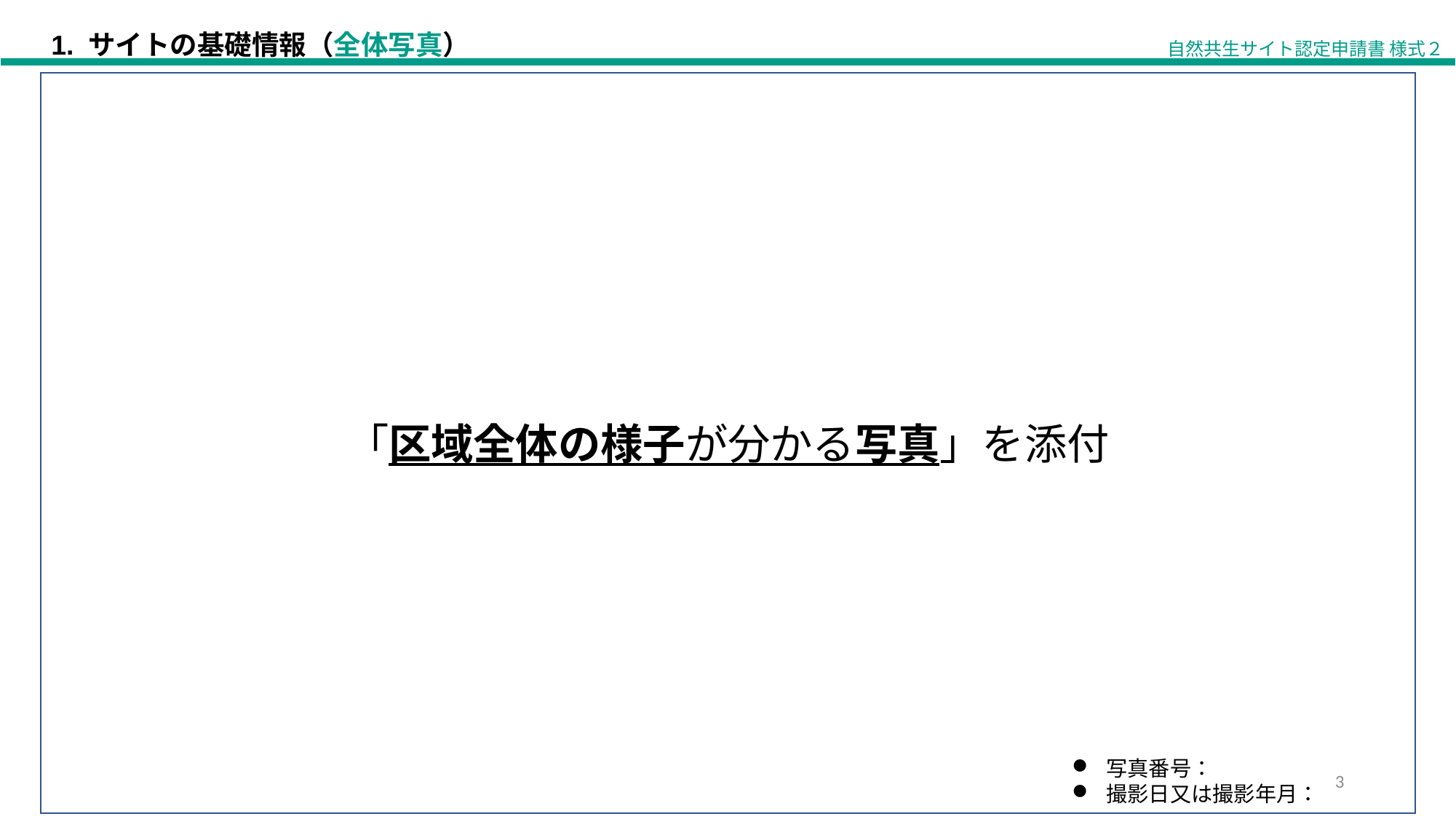

1. サイトの基礎情報（全体写真）
自然共生サイト認定申請書 様式２

「区域全体の様子が分かる写真」を添付
写真番号：
撮影日又は撮影年月：
3